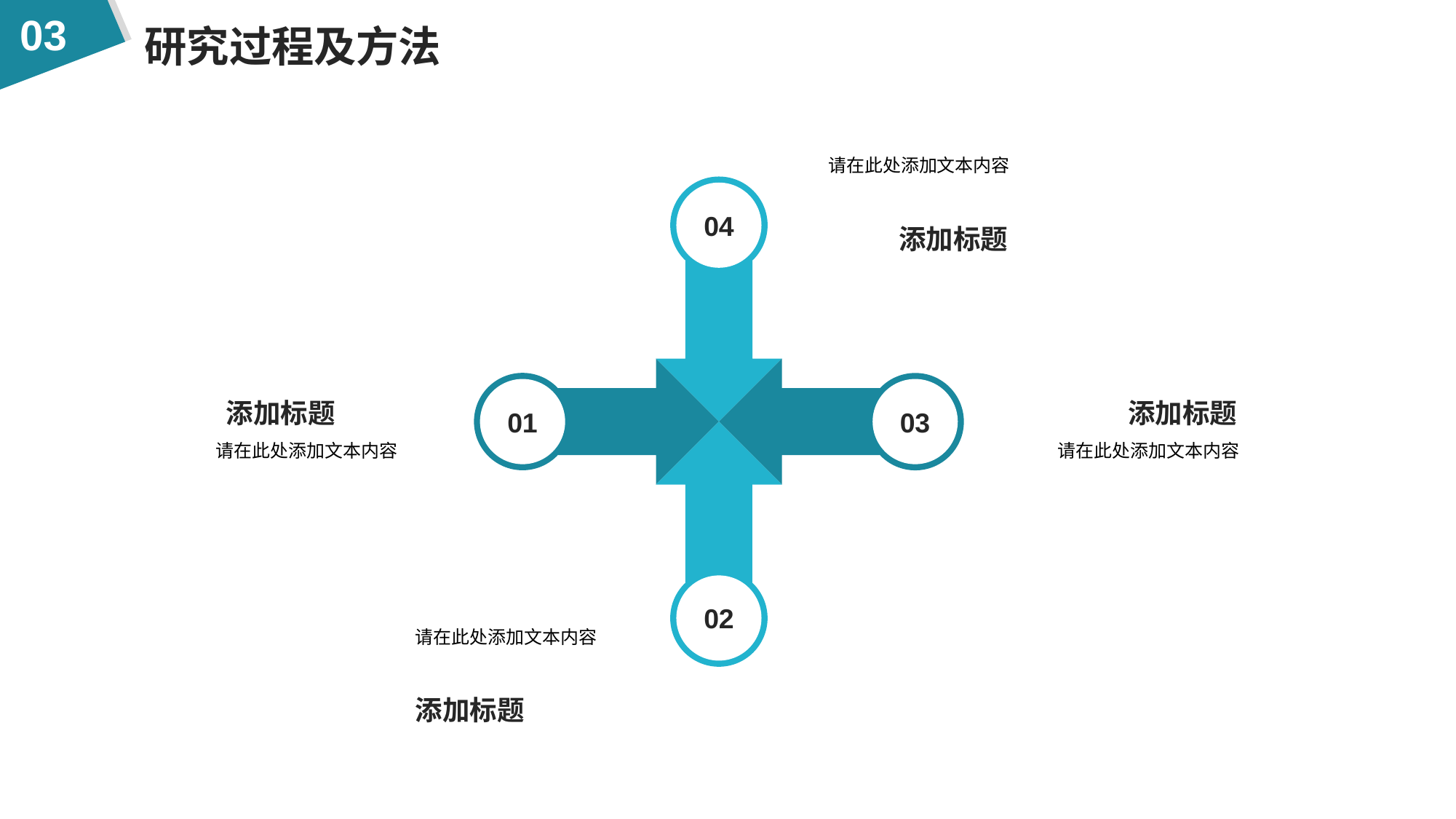

03
研究过程及方法
请在此处添加文本内容
04
添加标题

添加标题
添加标题
01
03
请在此处添加文本内容
请在此处添加文本内容

02
请在此处添加文本内容
添加标题